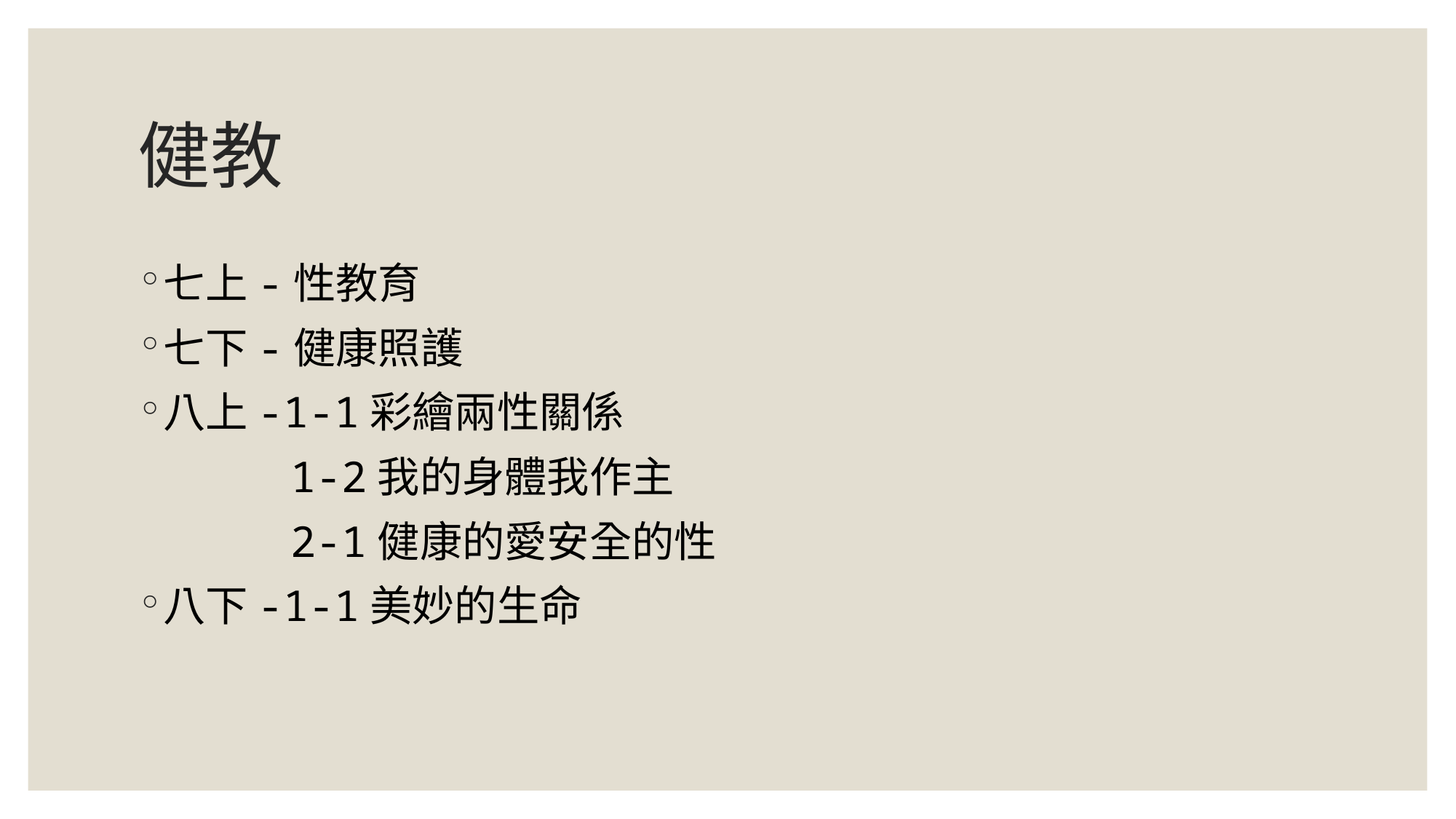

# 健教
七上-性教育
七下-健康照護
八上-1-1彩繪兩性關係
      1-2我的身體我作主
      2-1健康的愛安全的性
八下-1-1美妙的生命